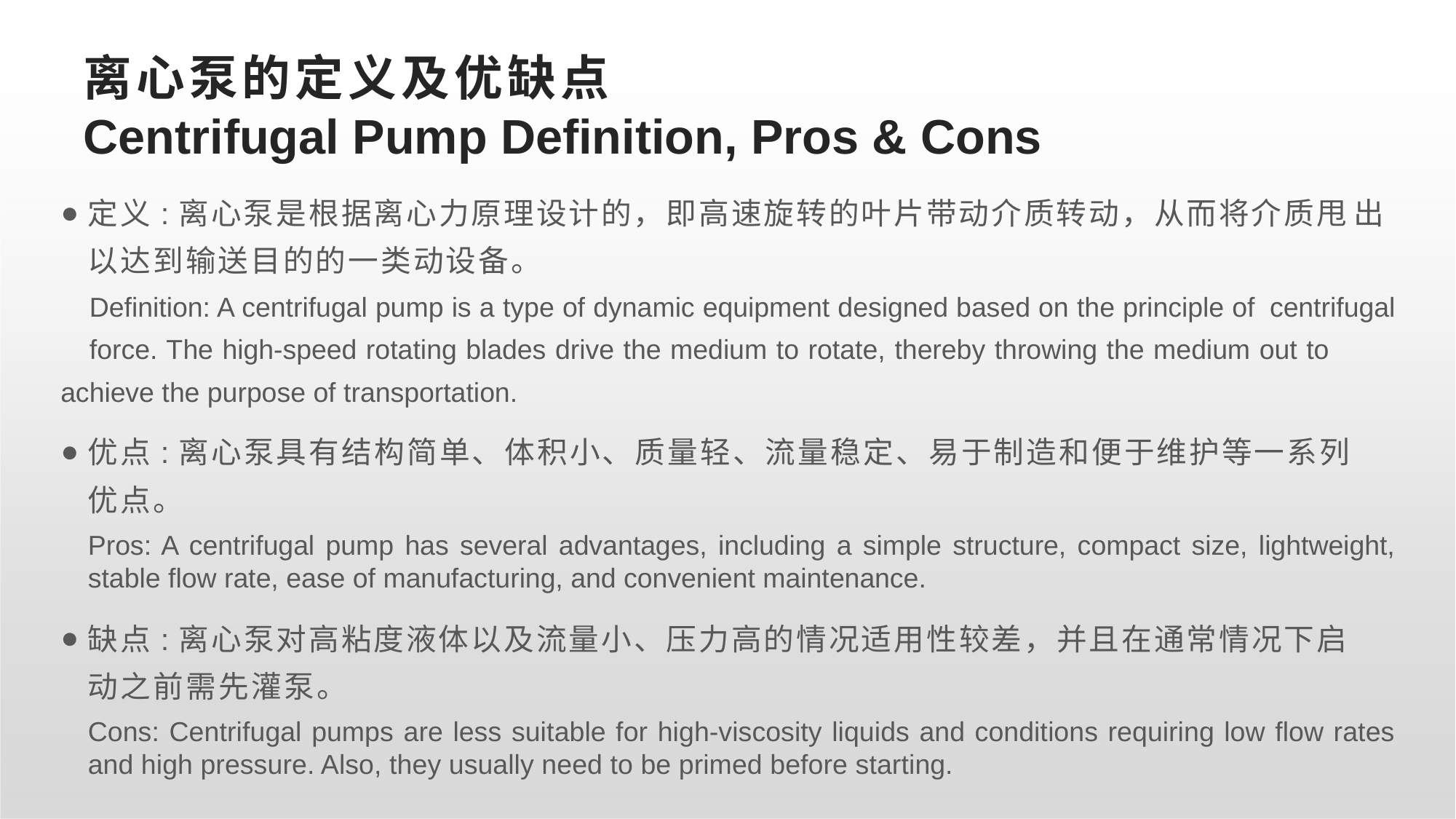

# 离心泵的定义及优缺点 Centrifugal Pump Definition, Pros & Cons
定义:离心泵是根据离心力原理设计的，即高速旋转的叶片带动介质转动，从而将介质甩 出以达到输送目的的一类动设备。
	Definition: A centrifugal pump is a type of dynamic equipment designed based on the principle of 	centrifugal 	force. The high-speed rotating blades drive the medium to rotate, thereby throwing the medium out to 	achieve the purpose of transportation.
优点:离心泵具有结构简单、体积小、质量轻、流量稳定、易于制造和便于维护等一系列
优点。
Pros: A centrifugal pump has several advantages, including a simple structure, compact size, lightweight, stable flow rate, ease of manufacturing, and convenient maintenance.
缺点:离心泵对高粘度液体以及流量小、压力高的情况适用性较差，并且在通常情况下启
动之前需先灌泵。
Cons: Centrifugal pumps are less suitable for high-viscosity liquids and conditions requiring low flow rates and high pressure. Also, they usually need to be primed before starting.